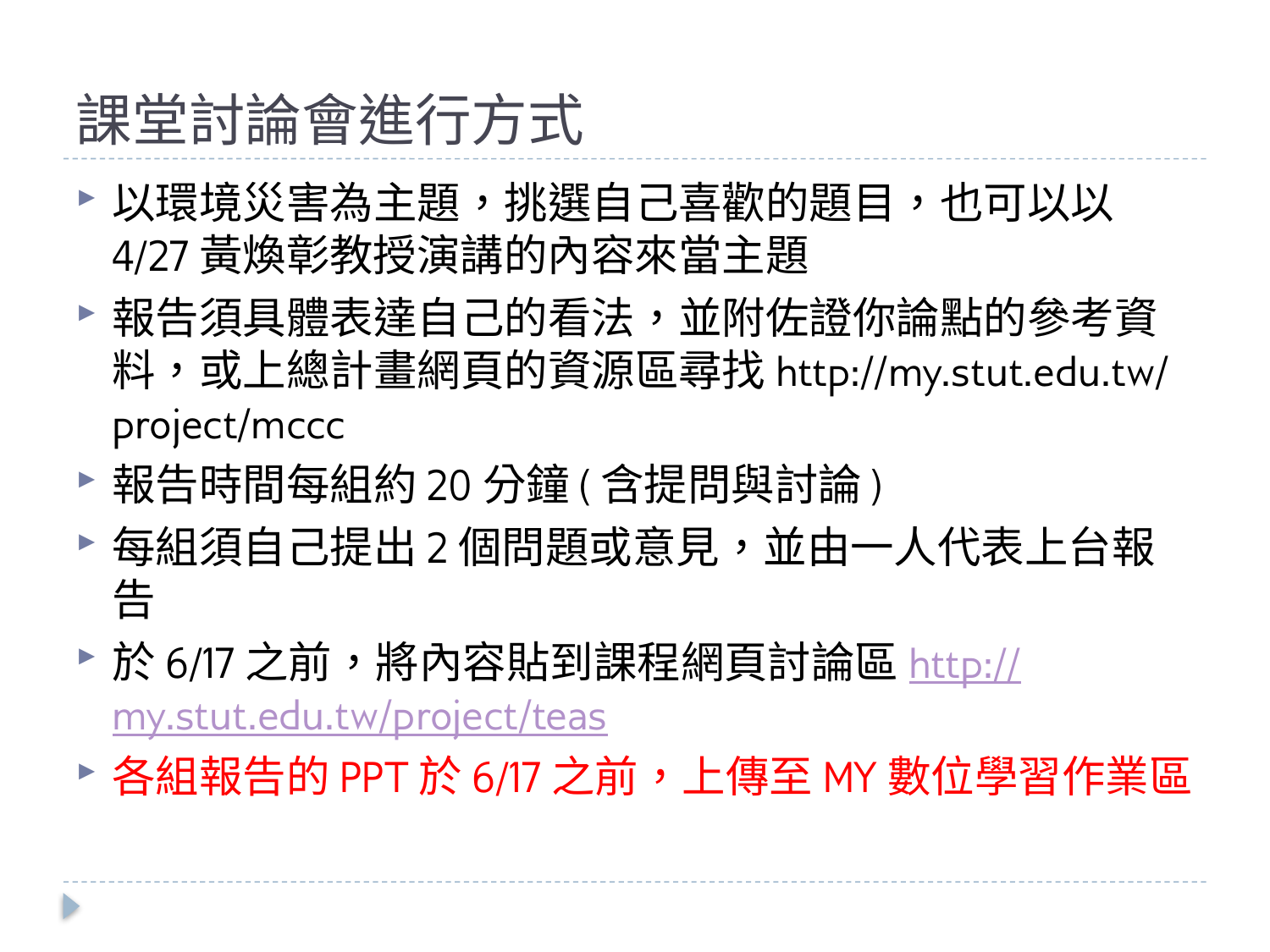

# 課堂討論會進行方式
以環境災害為主題，挑選自己喜歡的題目，也可以以4/27黃煥彰教授演講的內容來當主題
報告須具體表達自己的看法，並附佐證你論點的參考資料，或上總計畫網頁的資源區尋找http://my.stut.edu.tw/project/mccc
報告時間每組約20分鐘(含提問與討論)
每組須自己提出2個問題或意見，並由一人代表上台報告
於6/17之前，將內容貼到課程網頁討論區http://my.stut.edu.tw/project/teas
各組報告的PPT於6/17之前，上傳至MY數位學習作業區